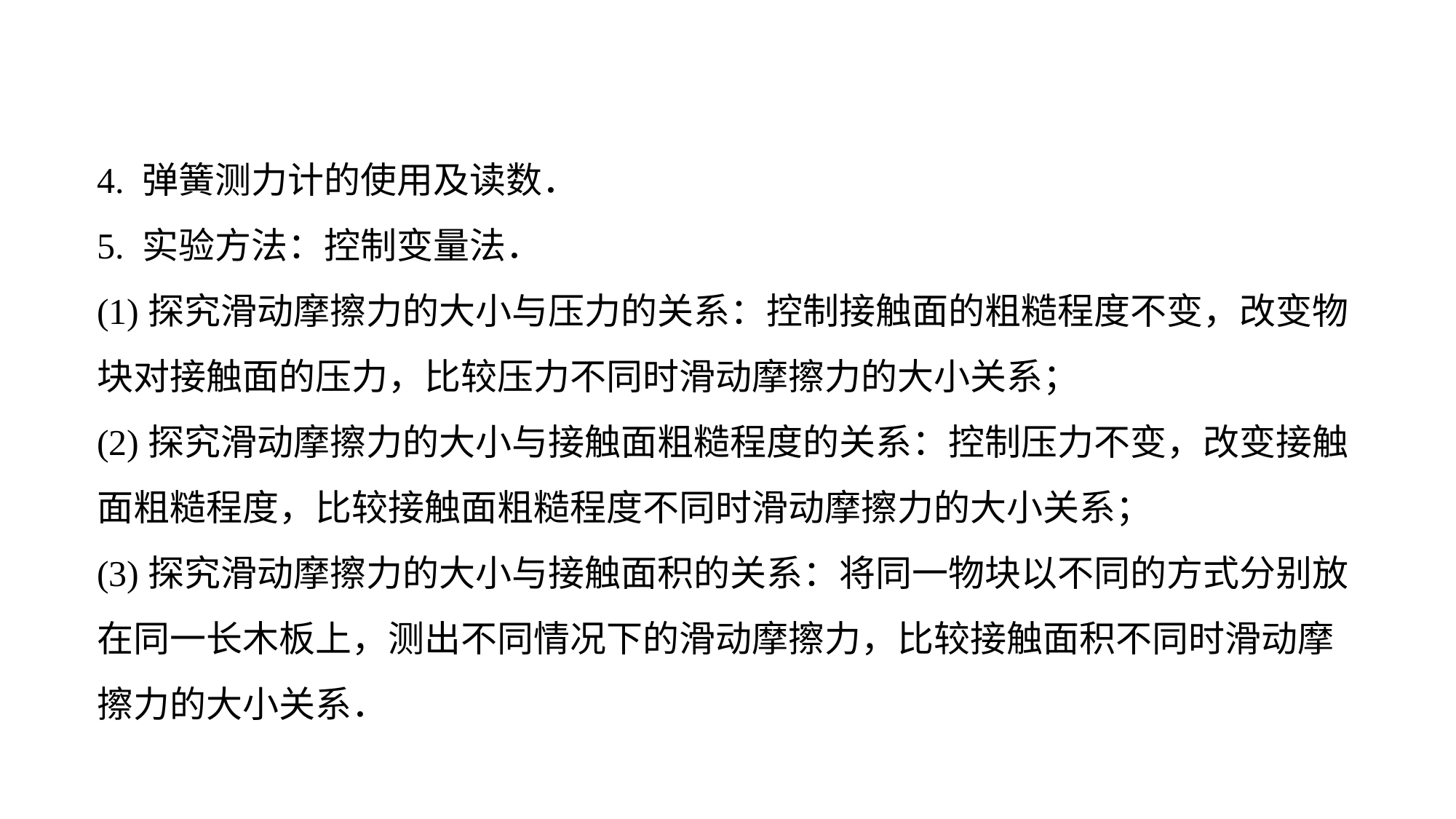

4. 弹簧测力计的使用及读数．
5. 实验方法：控制变量法．
(1)探究滑动摩擦力的大小与压力的关系：控制接触面的粗糙程度不变，改变物块对接触面的压力，比较压力不同时滑动摩擦力的大小关系；
(2)探究滑动摩擦力的大小与接触面粗糙程度的关系：控制压力不变，改变接触面粗糙程度，比较接触面粗糙程度不同时滑动摩擦力的大小关系；
(3)探究滑动摩擦力的大小与接触面积的关系：将同一物块以不同的方式分别放在同一长木板上，测出不同情况下的滑动摩擦力，比较接触面积不同时滑动摩擦力的大小关系．